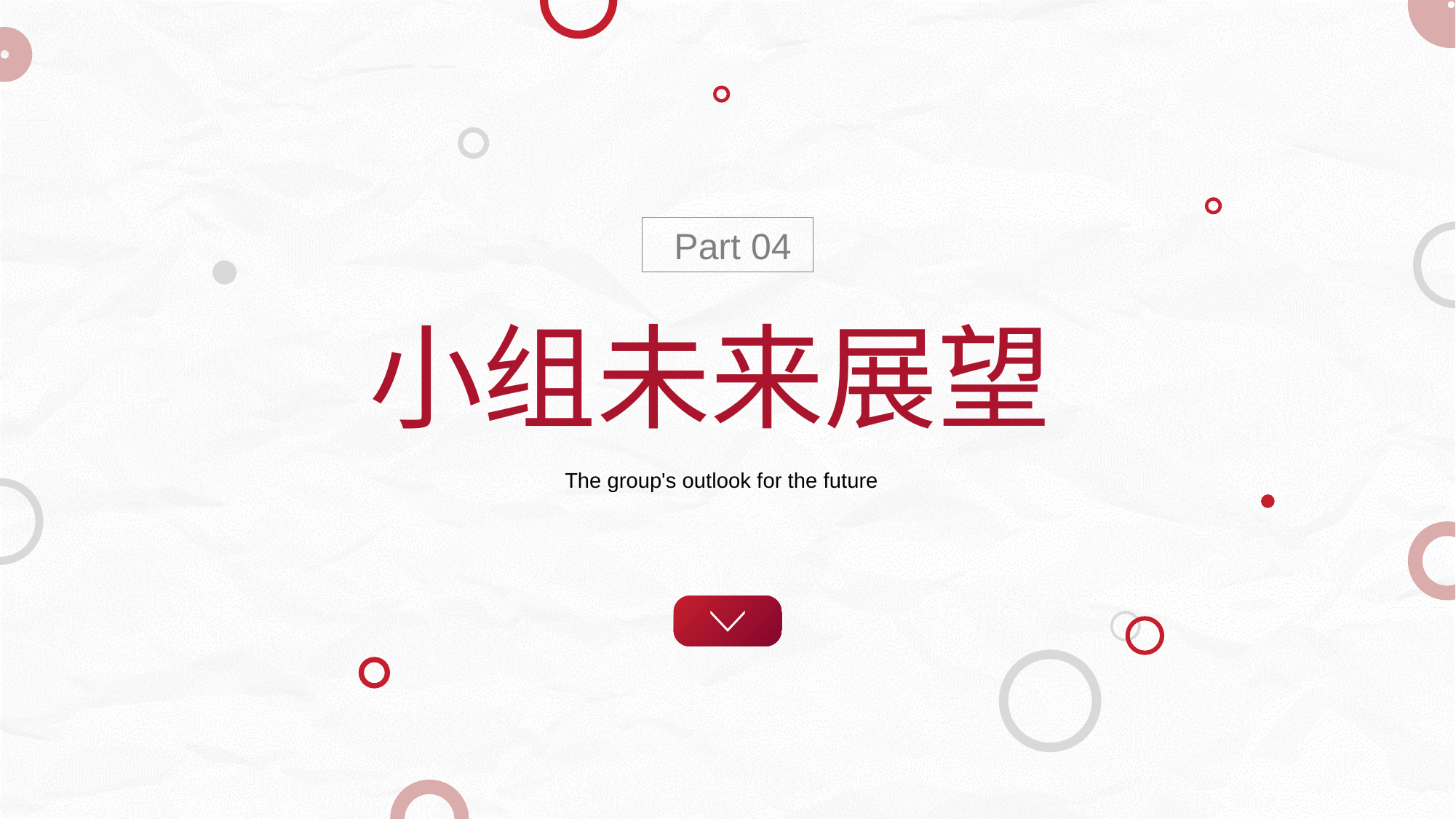

Part 04

小组未来展望
The group's outlook for the future